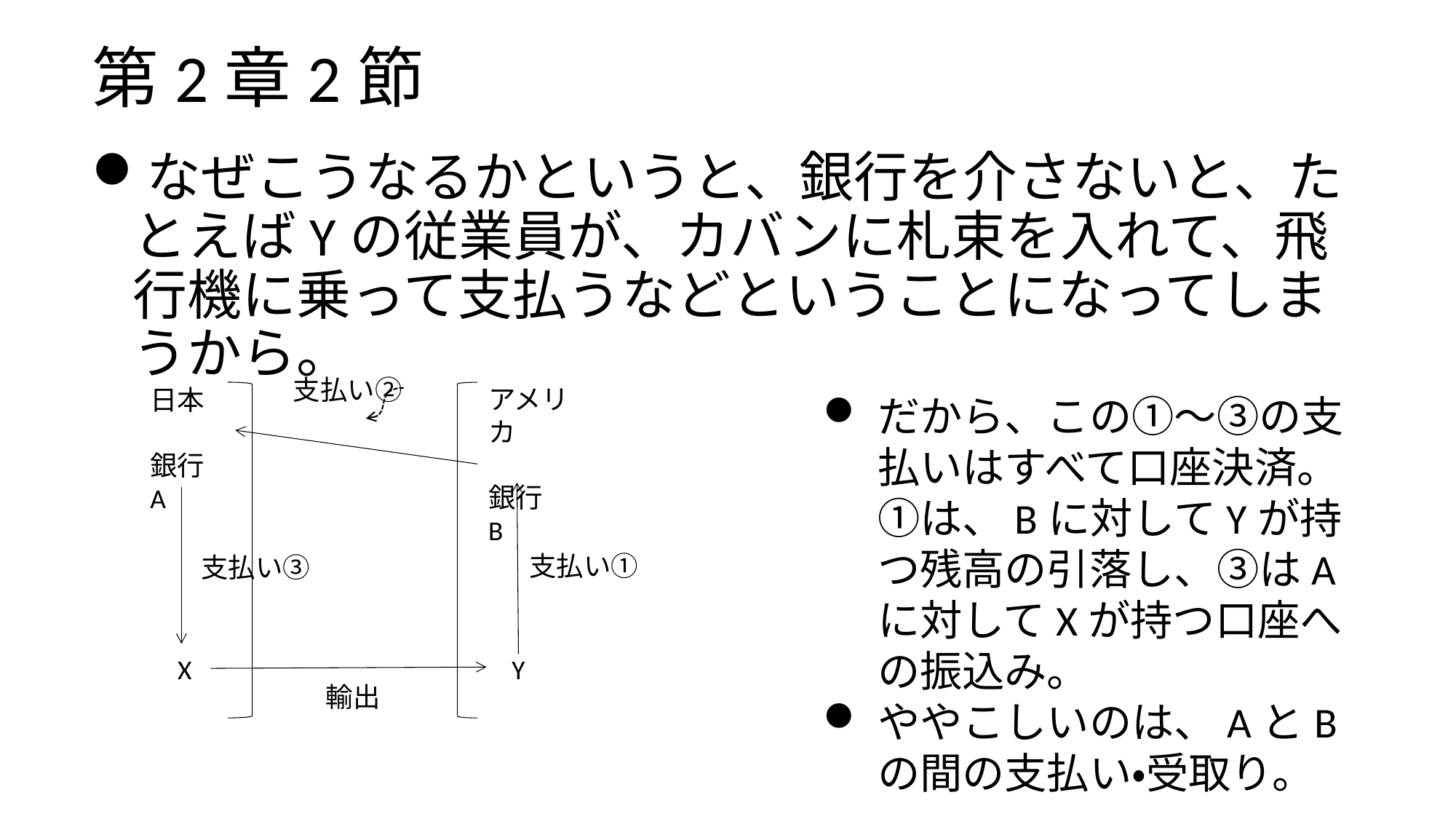

# 第2章2節
なぜこうなるかというと、銀行を介さないと、たとえばYの従業員が、カバンに札束を入れて、飛行機に乗って支払うなどということになってしまうから。

支払い②
アメリカ

銀行　B
日本

銀行　A

だから、この①～③の支払いはすべて口座決済。①は、Bに対してYが持つ残高の引落し、③はAに対してXが持つ口座への振込み。
ややこしいのは、AとBの間の支払い・受取り。
支払い➀
支払い➂
X
Y
輸出